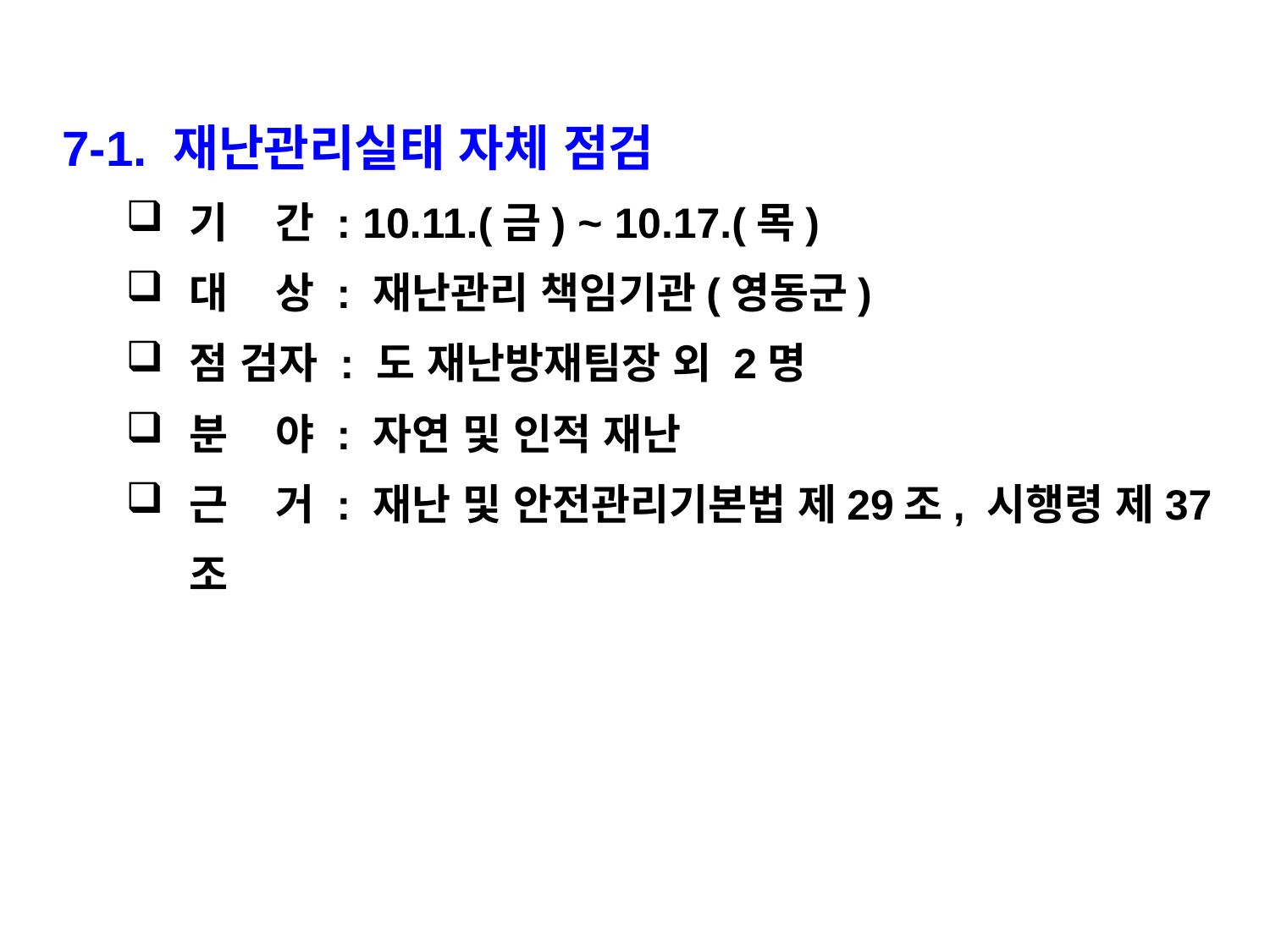

7-1. 재난관리실태 자체 점검
기    간 : 10.11.(금) ~ 10.17.(목)
대    상 : 재난관리 책임기관(영동군)
점 검자 : 도 재난방재팀장 외 2명
분    야 : 자연 및 인적 재난
근    거 : 재난 및 안전관리기본법 제29조, 시행령 제37조